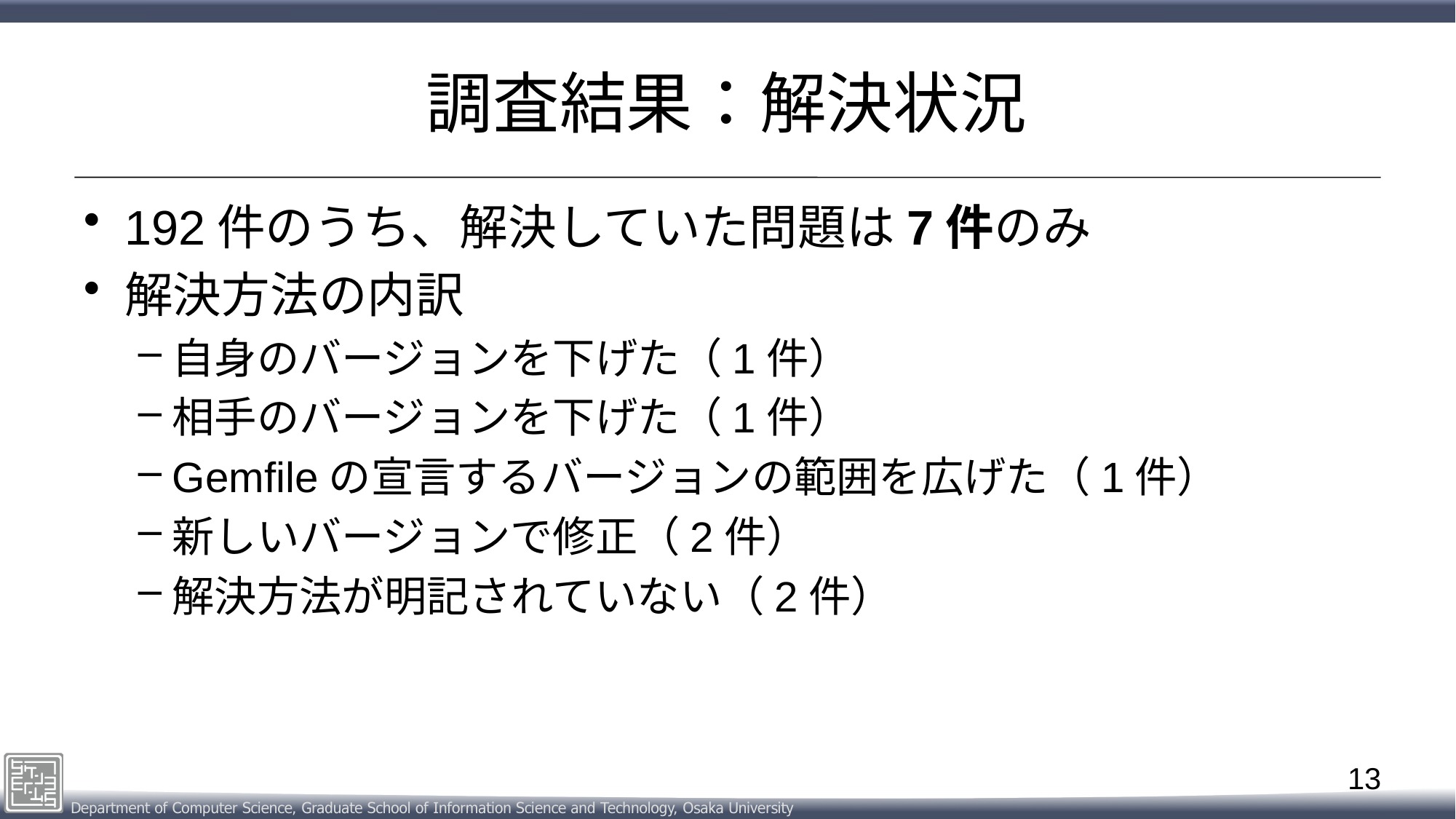

# 調査結果：解決状況
192件のうち、解決していた問題は7件のみ
解決方法の内訳
自身のバージョンを下げた（1件）
相手のバージョンを下げた（1件）
Gemfileの宣言するバージョンの範囲を広げた（1件）
新しいバージョンで修正（2件）
解決方法が明記されていない（2件）

13